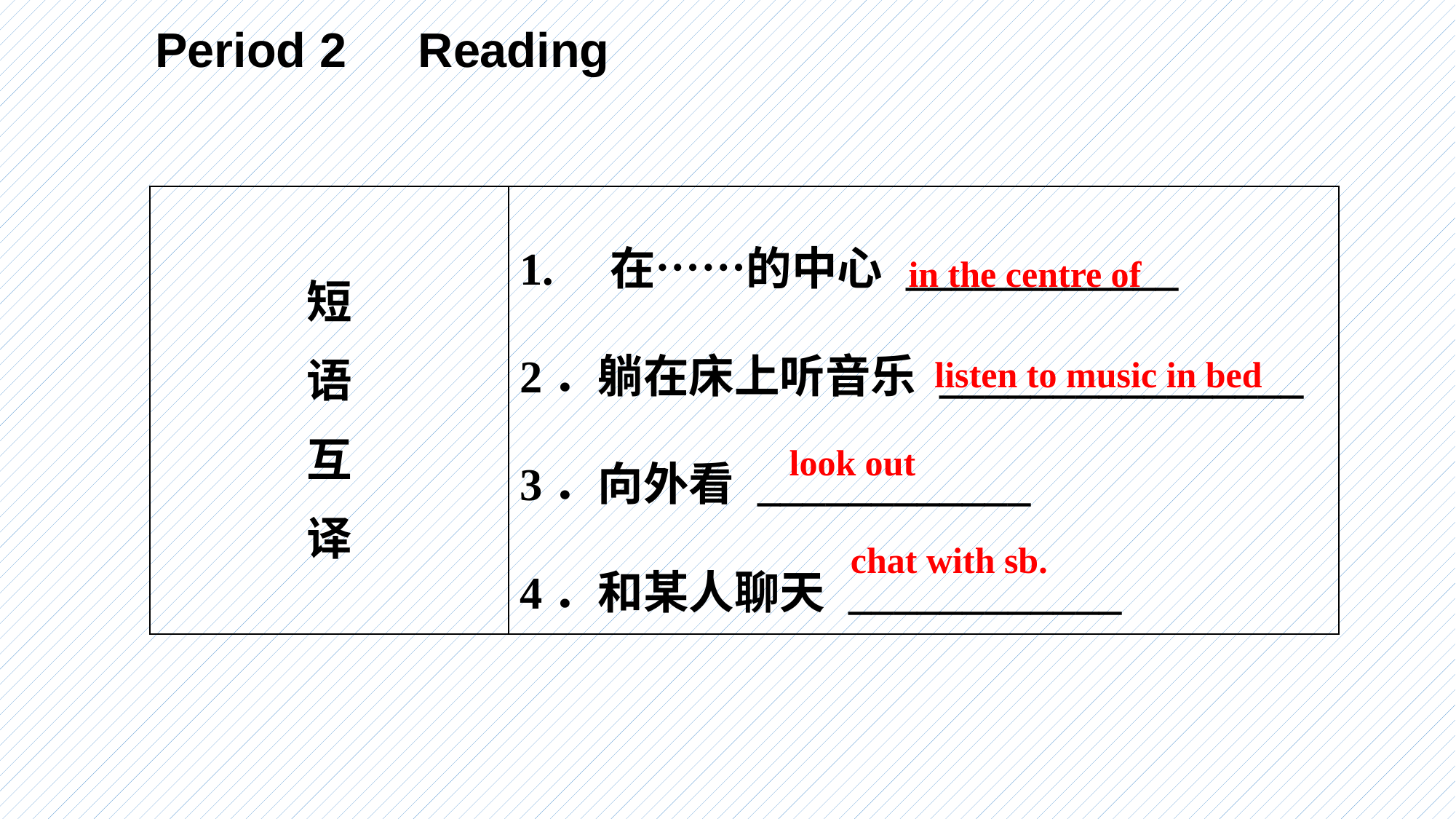

Period 2　Reading
| 短 语 互 译 | 1. 在……的中心 \_\_\_\_\_\_\_\_\_\_\_\_ 2．躺在床上听音乐 \_\_\_\_\_\_\_\_\_\_\_\_\_\_\_\_ 3．向外看 \_\_\_\_\_\_\_\_\_\_\_\_ 4．和某人聊天 \_\_\_\_\_\_\_\_\_\_\_\_ |
| --- | --- |
in the centre of
listen to music in bed

look out
chat with sb.